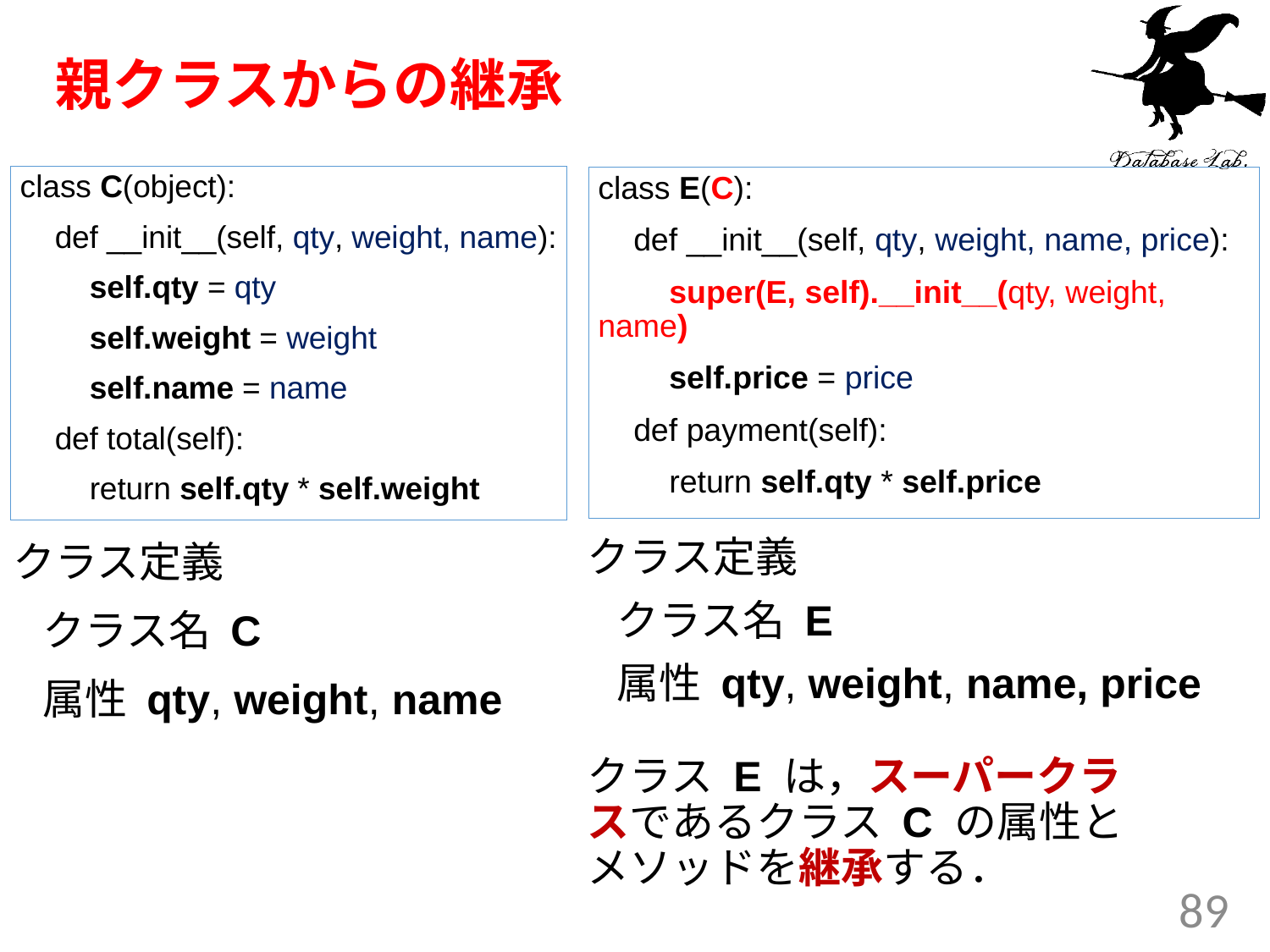

# 親クラスからの継承
class C(object):
    def __init__(self, qty, weight, name):
        self.qty = qty
        self.weight = weight
        self.name = name
    def total(self):
        return self.qty * self.weight

class E(C):
    def __init__(self, qty, weight, name, price):
        super(E, self).__init__(qty, weight, name)
        self.price = price
    def payment(self):
        return self.qty * self.price

クラス定義
  クラス名 C
  属性 qty, weight, name
クラス定義
  クラス名 E
  属性 qty, weight, name, price
クラス E は，スーパークラスであるクラス C の属性とメソッドを継承する．
89